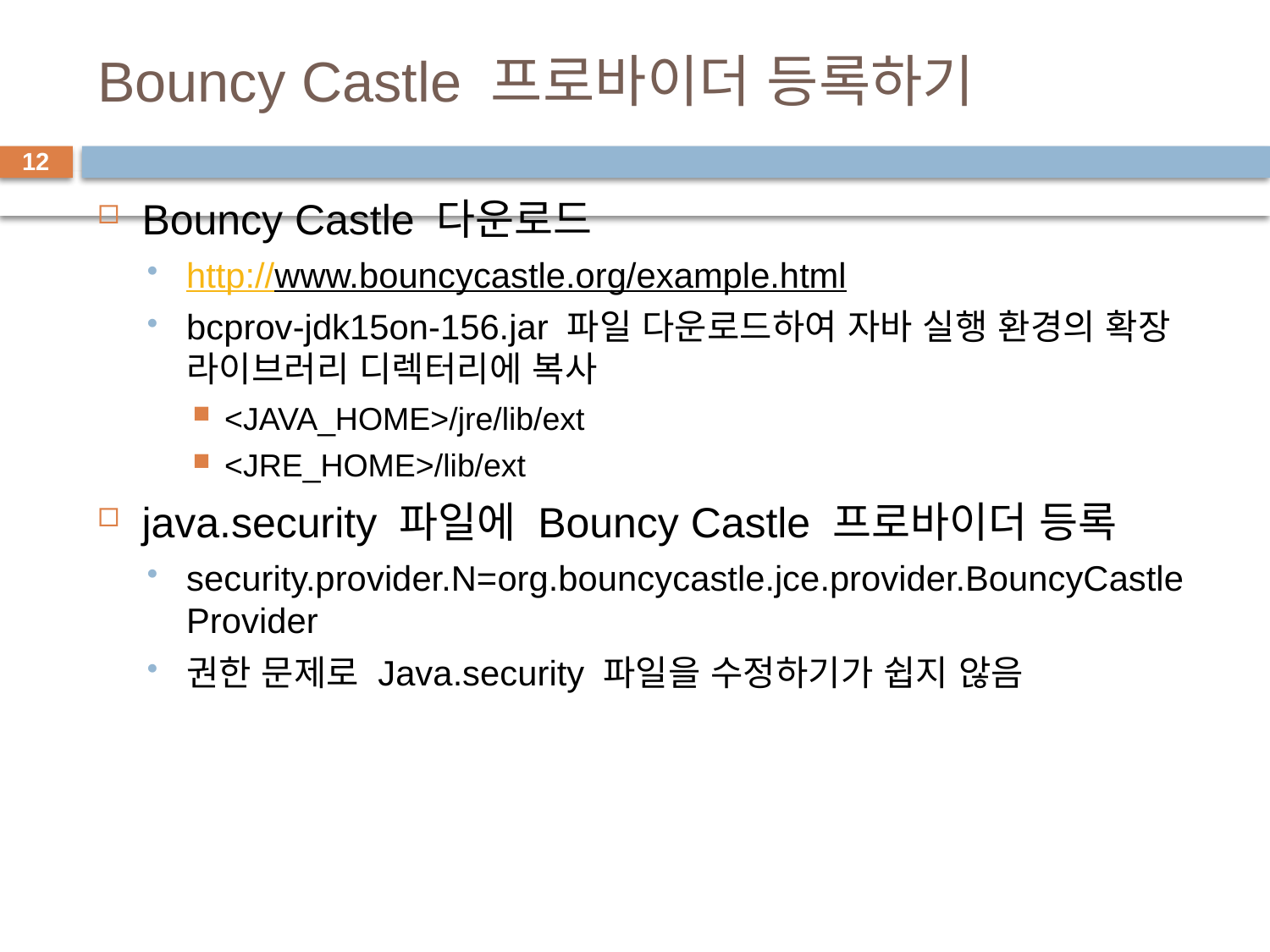

# Bouncy Castle 프로바이더 등록하기
12
Bouncy Castle 다운로드
http://www.bouncycastle.org/example.html
bcprov-jdk15on-156.jar 파일 다운로드하여 자바 실행 환경의 확장 라이브러리 디렉터리에 복사
<JAVA_HOME>/jre/lib/ext
<JRE_HOME>/lib/ext
java.security 파일에 Bouncy Castle 프로바이더 등록
security.provider.N=org.bouncycastle.jce.provider.BouncyCastleProvider
권한 문제로 Java.security 파일을 수정하기가 쉽지 않음